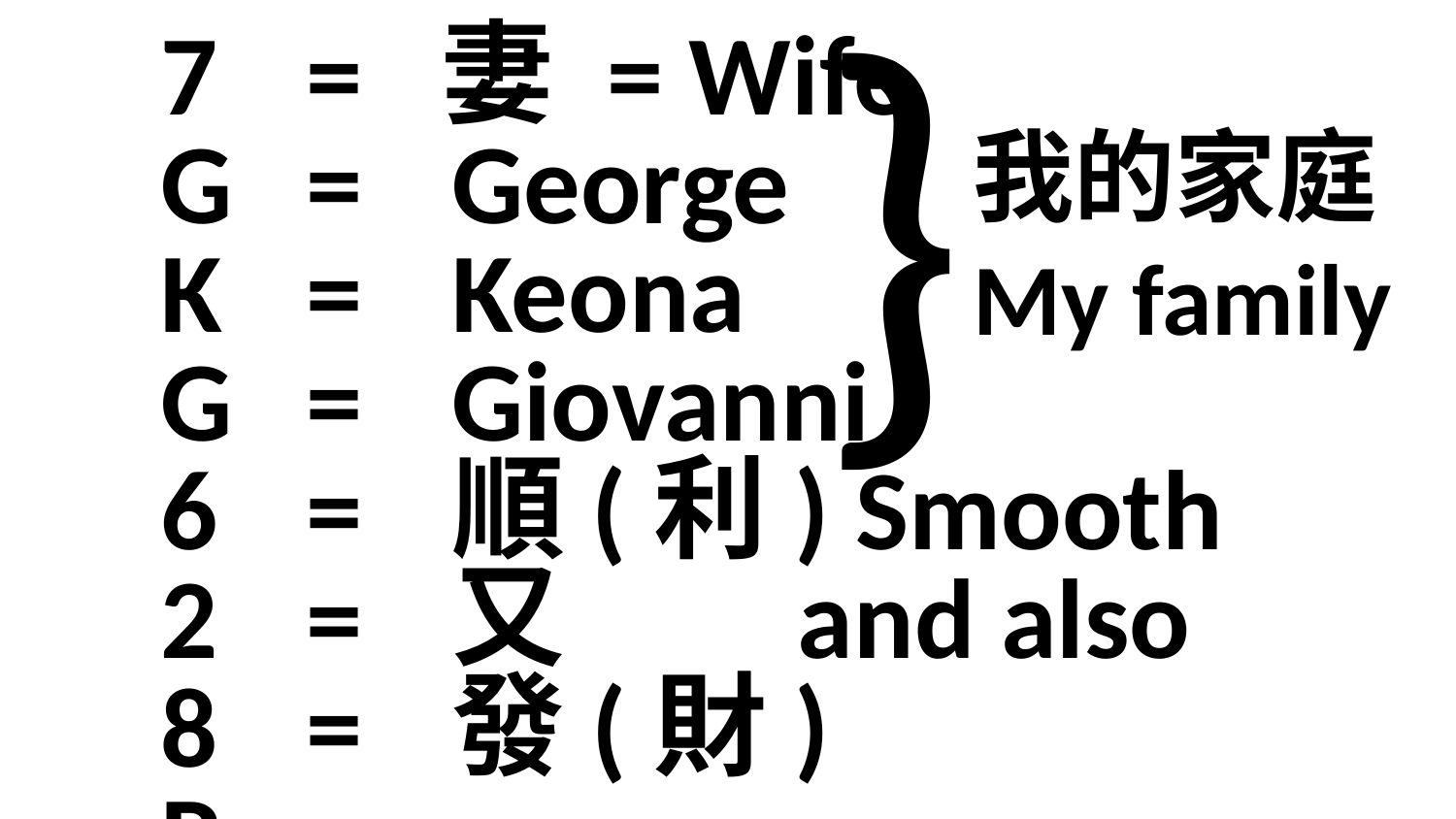

}
7	=  妻 = Wife
G	=	George
K	= 	Keona
G	=	Giovanni
6	=	順(利) Smooth
2	=	又        and also
8 	=	發(財) Prosperous

我的家庭
My family